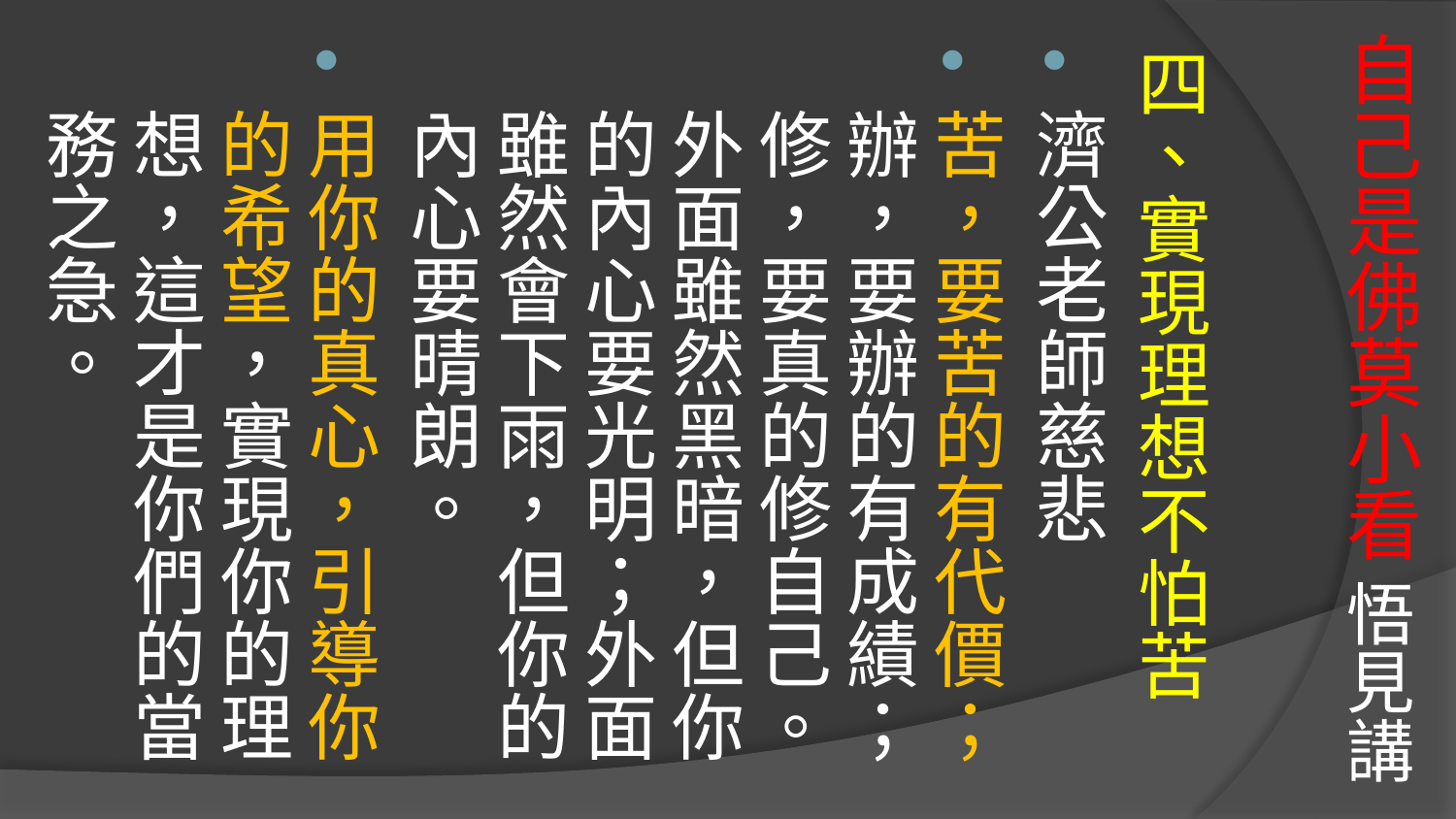

# 自己是佛莫小看 悟見講
四、實現理想不怕苦
濟公老師慈悲
苦，要苦的有代價；辦，要辦的有成績；修，要真的修自己。外面雖然黑暗，但你的內心要光明；外面雖然會下雨，但你的內心要晴朗。
用你的真心，引導你的希望，實現你的理想，這才是你們的當務之急。